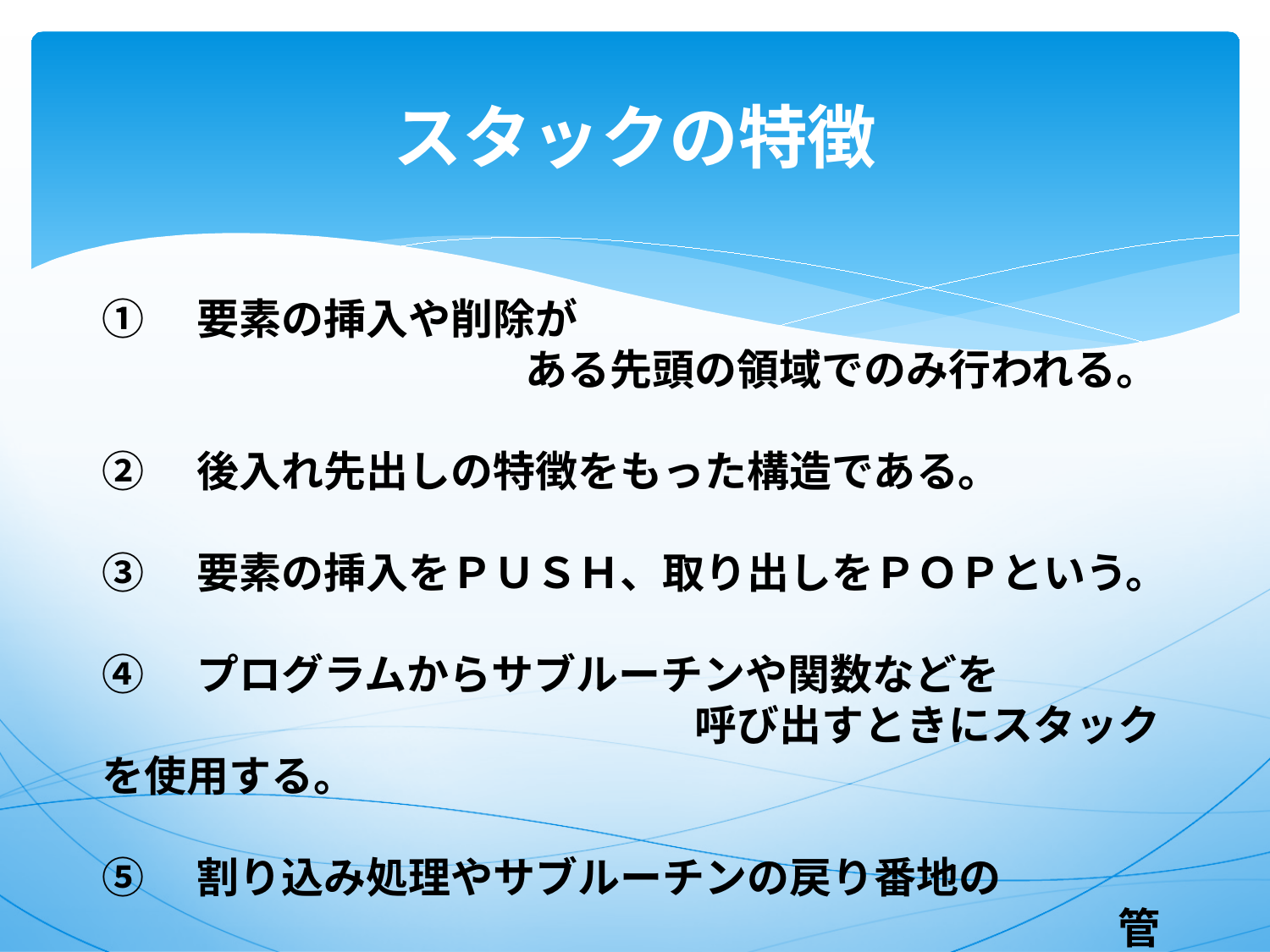

# スタックの特徴
①　要素の挿入や削除が
　　　　　　　　　　ある先頭の領域でのみ行われる。

②　後入れ先出しの特徴をもった構造である。

③　要素の挿入をＰＵＳＨ、取り出しをＰＯＰという。

④　プログラムからサブルーチンや関数などを
　　　　　　　　　　　　　　呼び出すときにスタックを使用する。

⑤　割り込み処理やサブルーチンの戻り番地の
　　　　　　　　　　　　　　　　　　　　　　　　管理に利用される。